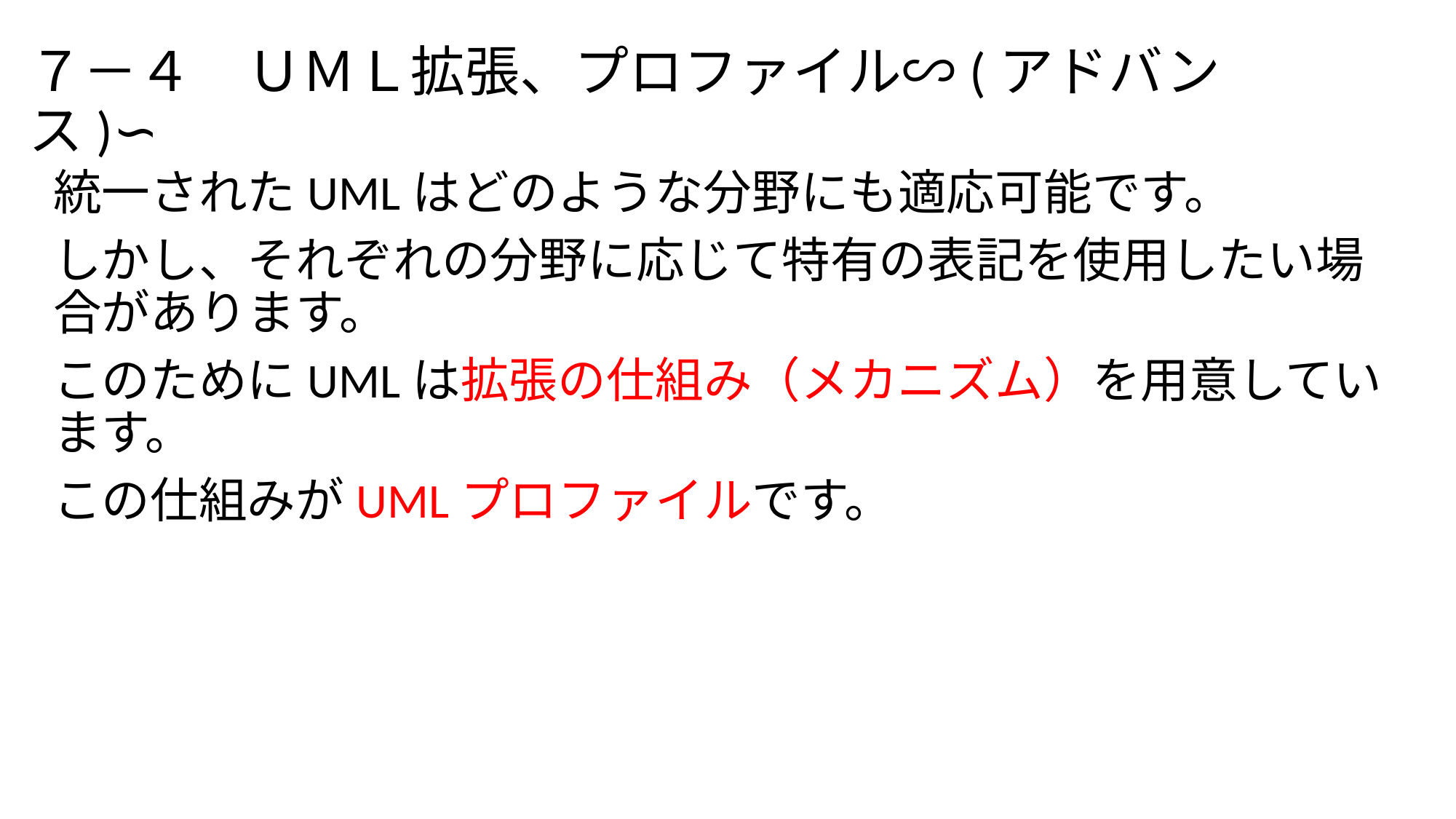

# ７－４　ＵＭＬ拡張、プロファイル∽(アドバンス)∽
統一されたUMLはどのような分野にも適応可能です。
しかし、それぞれの分野に応じて特有の表記を使用したい場合があります。
このためにUMLは拡張の仕組み（メカニズム）を用意しています。
この仕組みがUMLプロファイルです。